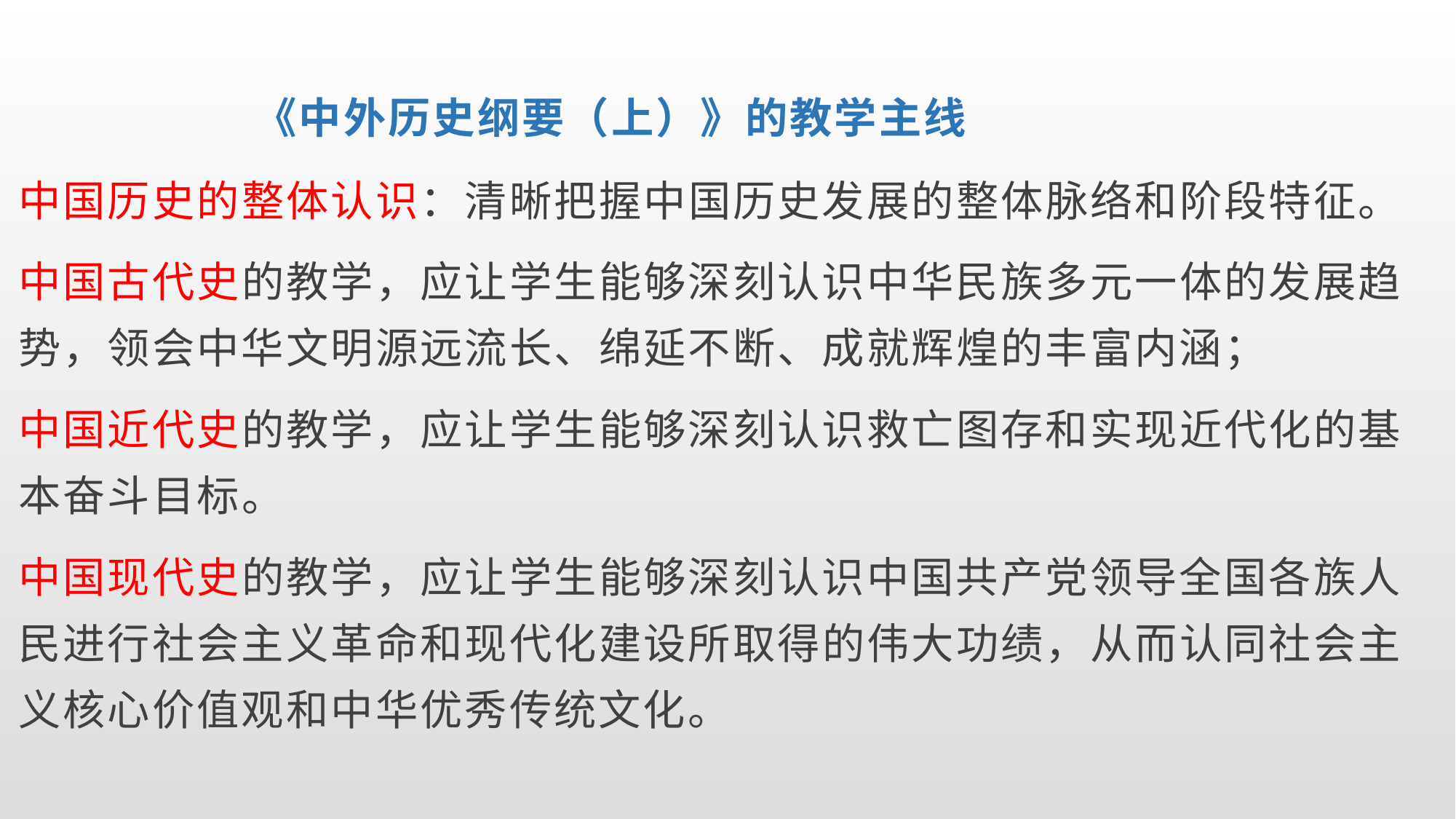

《中外历史纲要（上）》的教学主线
中国历史的整体认识：清晰把握中国历史发展的整体脉络和阶段特征。
中国古代史的教学，应让学生能够深刻认识中华民族多元一体的发展趋势，领会中华文明源远流长、绵延不断、成就辉煌的丰富内涵；
中国近代史的教学，应让学生能够深刻认识救亡图存和实现近代化的基本奋斗目标。
中国现代史的教学，应让学生能够深刻认识中国共产党领导全国各族人民进行社会主义革命和现代化建设所取得的伟大功绩，从而认同社会主义核心价值观和中华优秀传统文化。
#